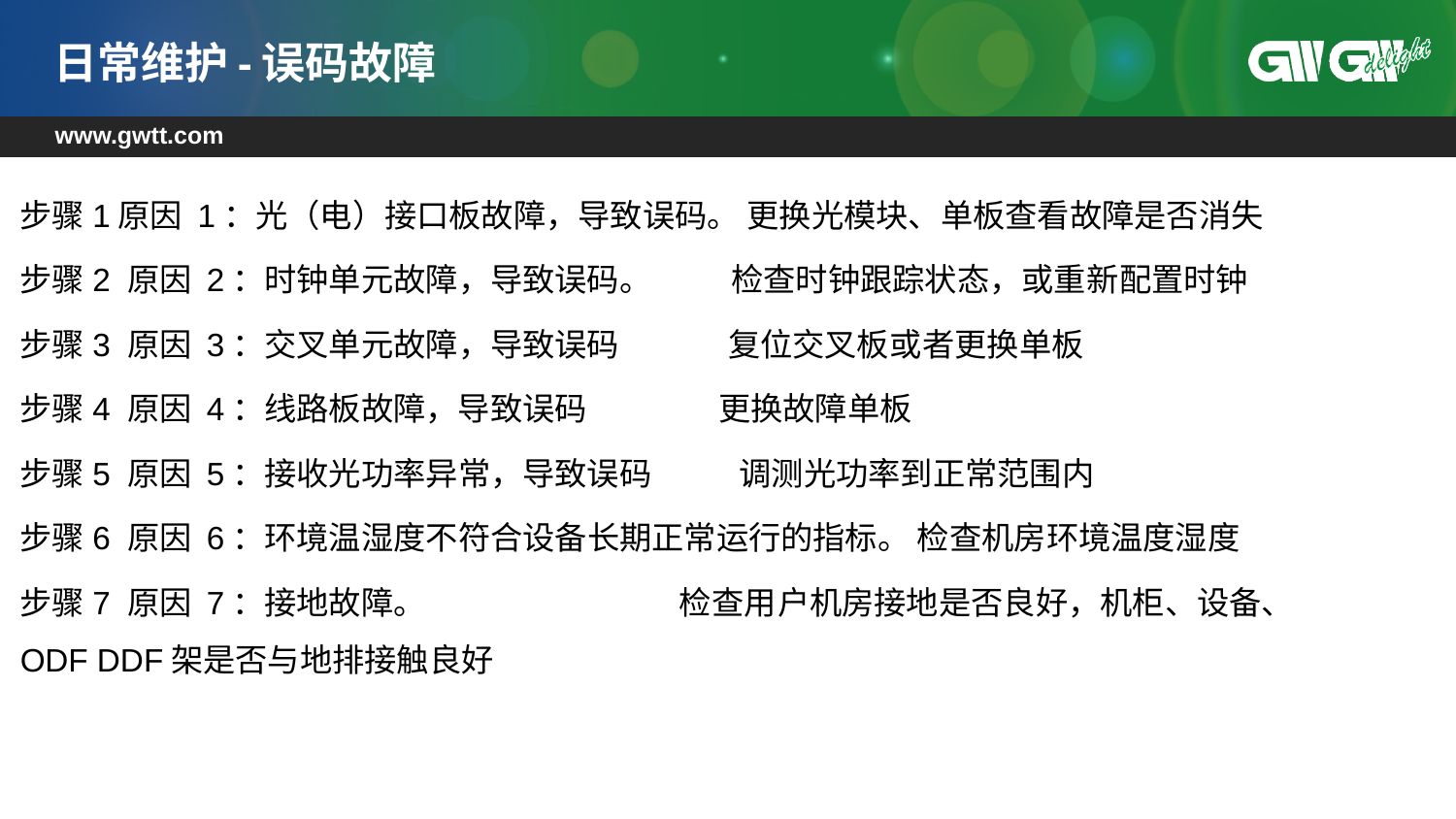

# 日常维护-误码故障
步骤1原因 1：光（电）接口板故障，导致误码。 更换光模块、单板查看故障是否消失
步骤2 原因 2：时钟单元故障，导致误码。           检查时钟跟踪状态，或重新配置时钟
步骤3 原因 3：交叉单元故障，导致误码               复位交叉板或者更换单板
步骤4 原因 4：线路板故障，导致误码                  更换故障单板
步骤5 原因 5：接收光功率异常，导致误码            调测光功率到正常范围内
步骤6 原因 6：环境温湿度不符合设备长期正常运行的指标。 检查机房环境温度湿度
步骤7 原因 7：接地故障。                                   检查用户机房接地是否良好，机柜、设备、ODF DDF架是否与地排接触良好